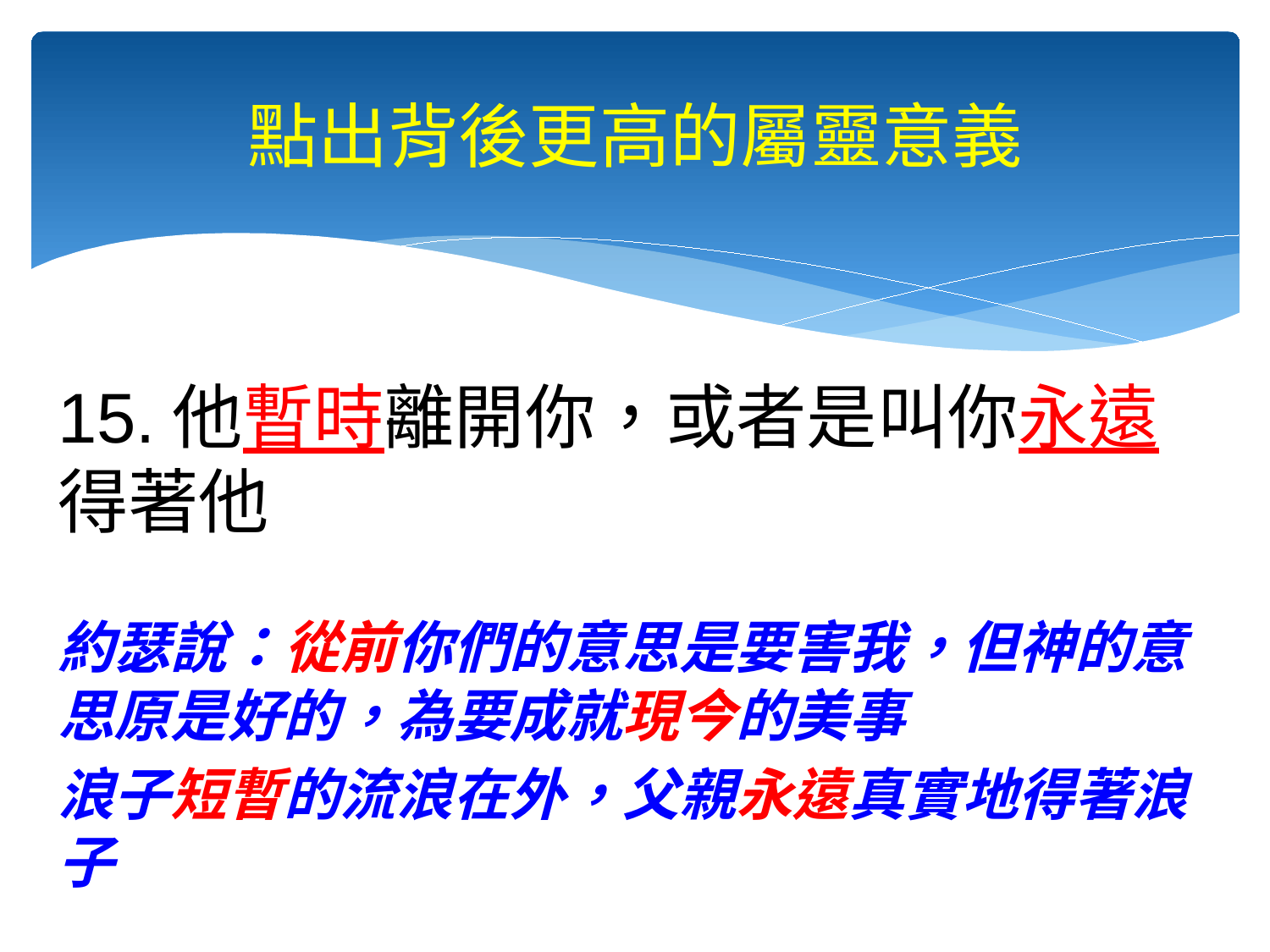

# 點出背後更高的屬靈意義
15.他暫時離開你，或者是叫你永遠得著他

約瑟說：從前你們的意思是要害我，但神的意思原是好的，為要成就現今的美事
浪子短暫的流浪在外，父親永遠真實地得著浪子